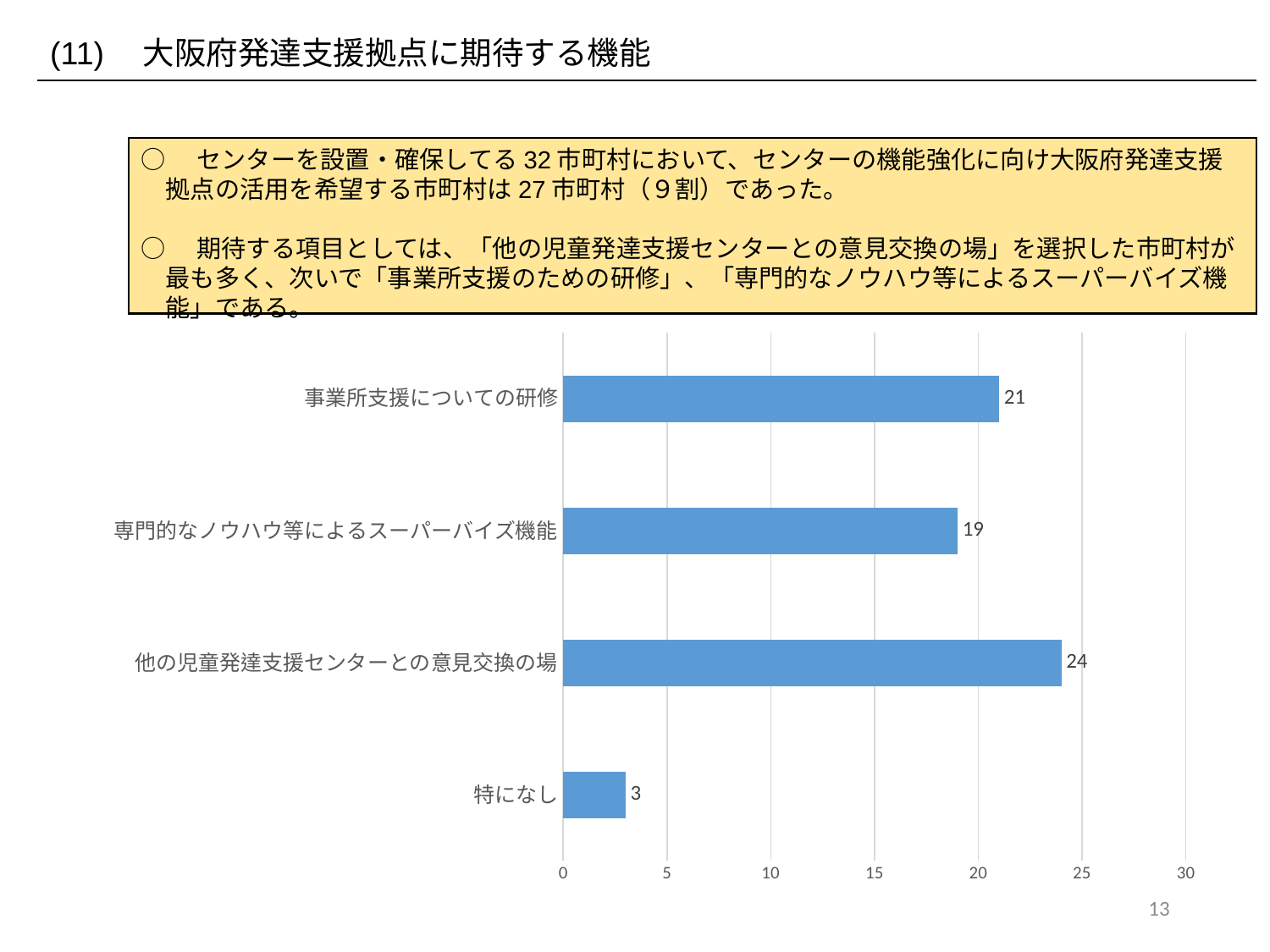

| (11)　大阪府発達支援拠点に期待する機能 |
| --- |
○　センターを設置・確保してる32市町村において、センターの機能強化に向け大阪府発達支援拠点の活用を希望する市町村は27市町村（９割）であった。

○　期待する項目としては、「他の児童発達支援センターとの意見交換の場」を選択した市町村が最も多く、次いで「事業所支援のための研修」、「専門的なノウハウ等によるスーパーバイズ機能」である。

### Chart

| Category |  |
|---|---|
| 特になし | 3.0 |
| 他の児童発達支援センターとの意見交換の場 | 24.0 |
| 専門的なノウハウ等によるスーパーバイズ機能 | 19.0 |
| 事業所支援についての研修 | 21.0 |
13